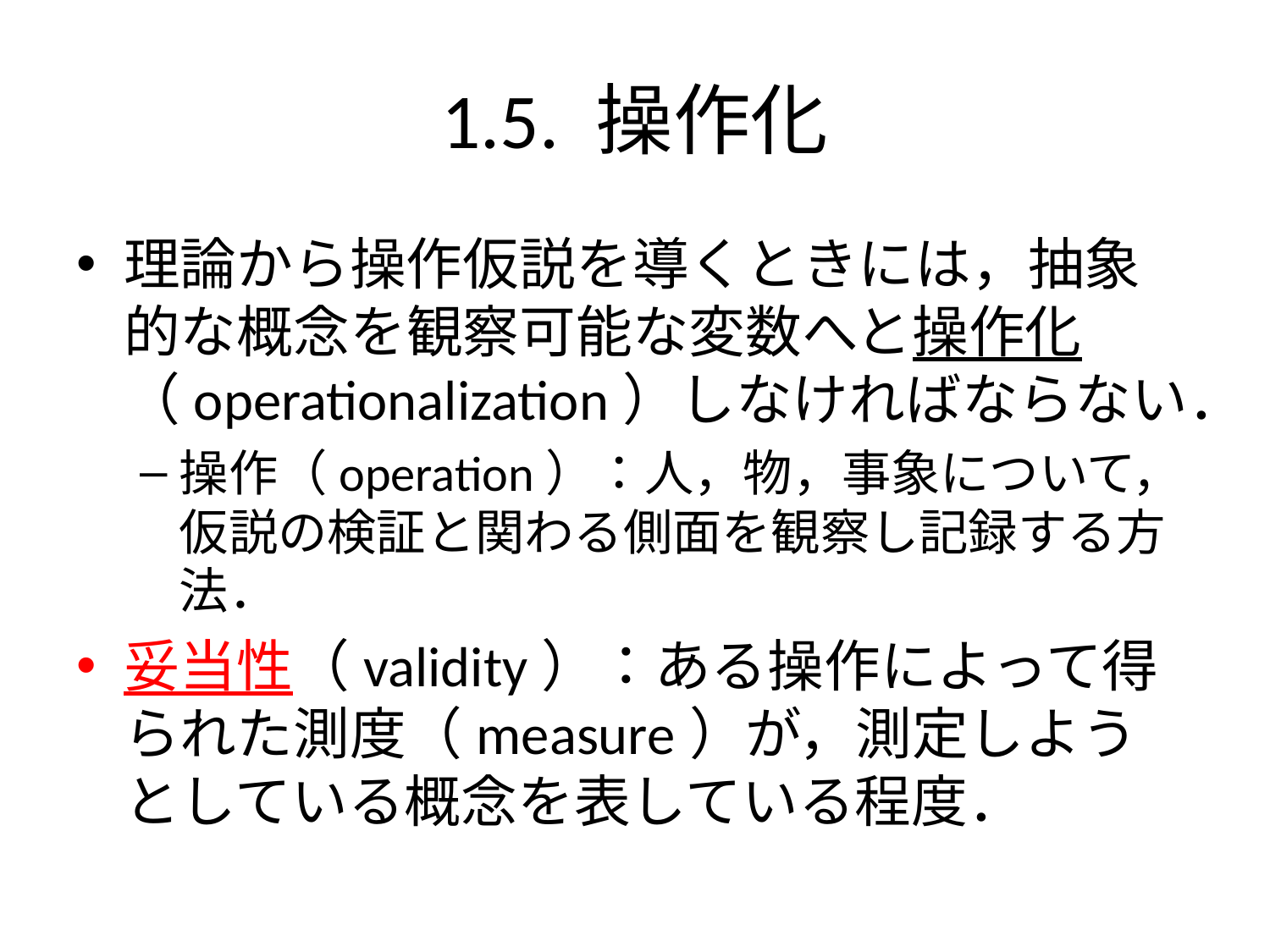

# 1.5. 操作化
理論から操作仮説を導くときには，抽象的な概念を観察可能な変数へと操作化（operationalization）しなければならない．
操作（operation）：人，物，事象について，仮説の検証と関わる側面を観察し記録する方法．
妥当性（validity）：ある操作によって得られた測度（measure）が，測定しようとしている概念を表している程度．